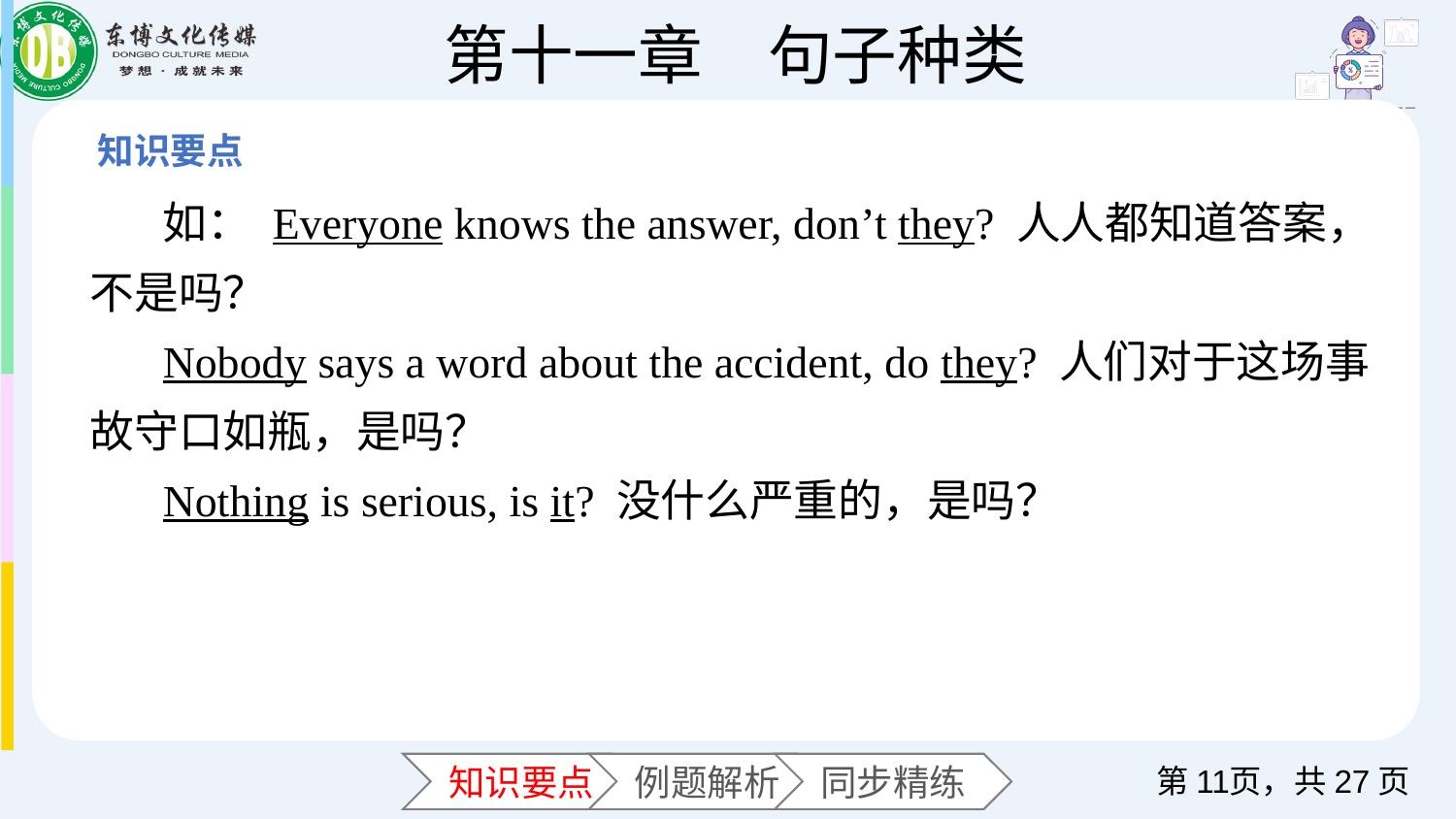

如： Everyone knows the answer, don’t they? 人人都知道答案，不是吗？
Nobody says a word about the accident, do they? 人们对于这场事故守口如瓶，是吗？
Nothing is serious, is it? 没什么严重的，是吗？